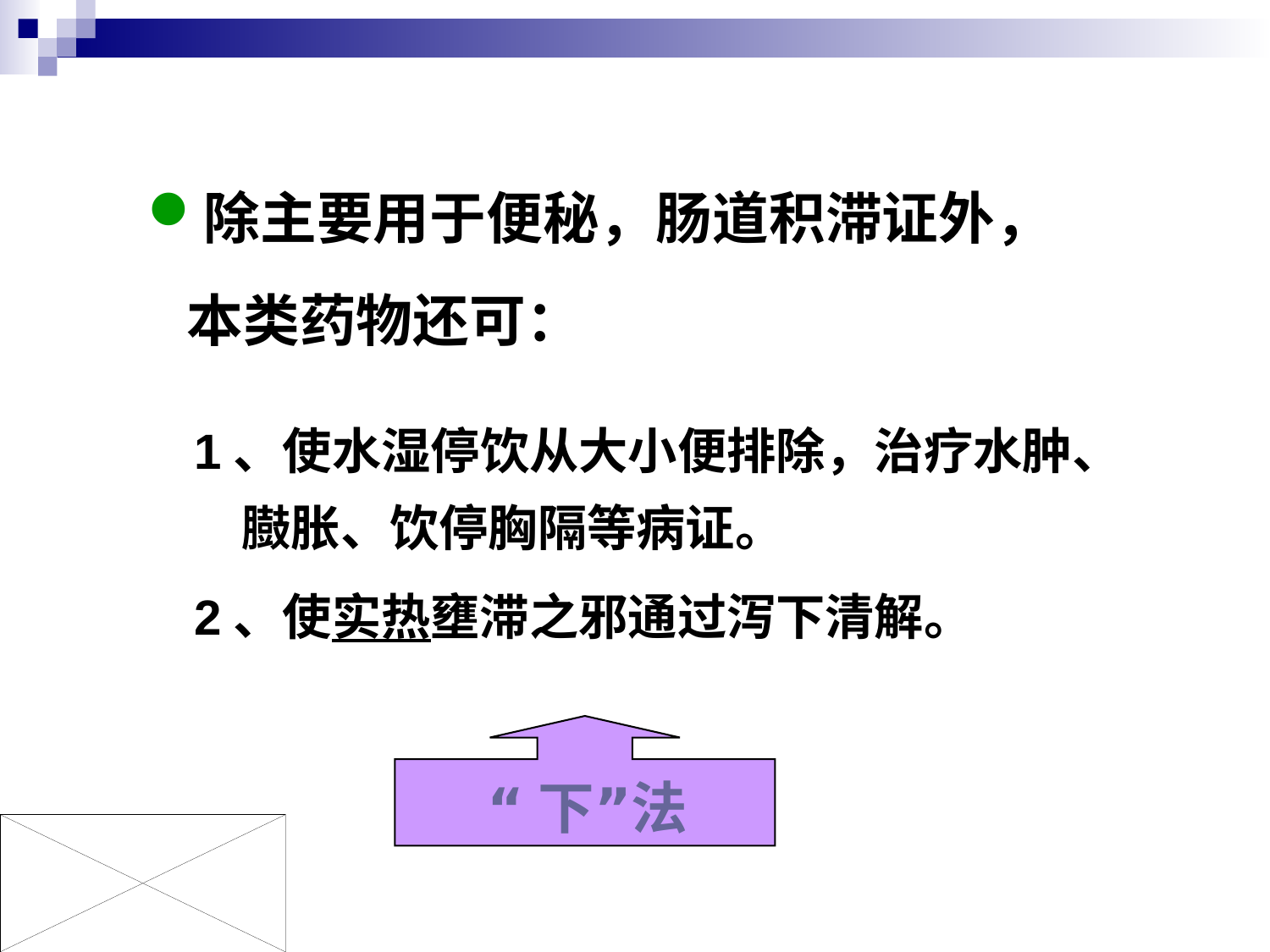

除主要用于便秘，肠道积滞证外，
  本类药物还可：
# 1、使水湿停饮从大小便排除，治疗水肿、臌胀、饮停胸隔等病证。
2、使实热壅滞之邪通过泻下清解。

“下”法